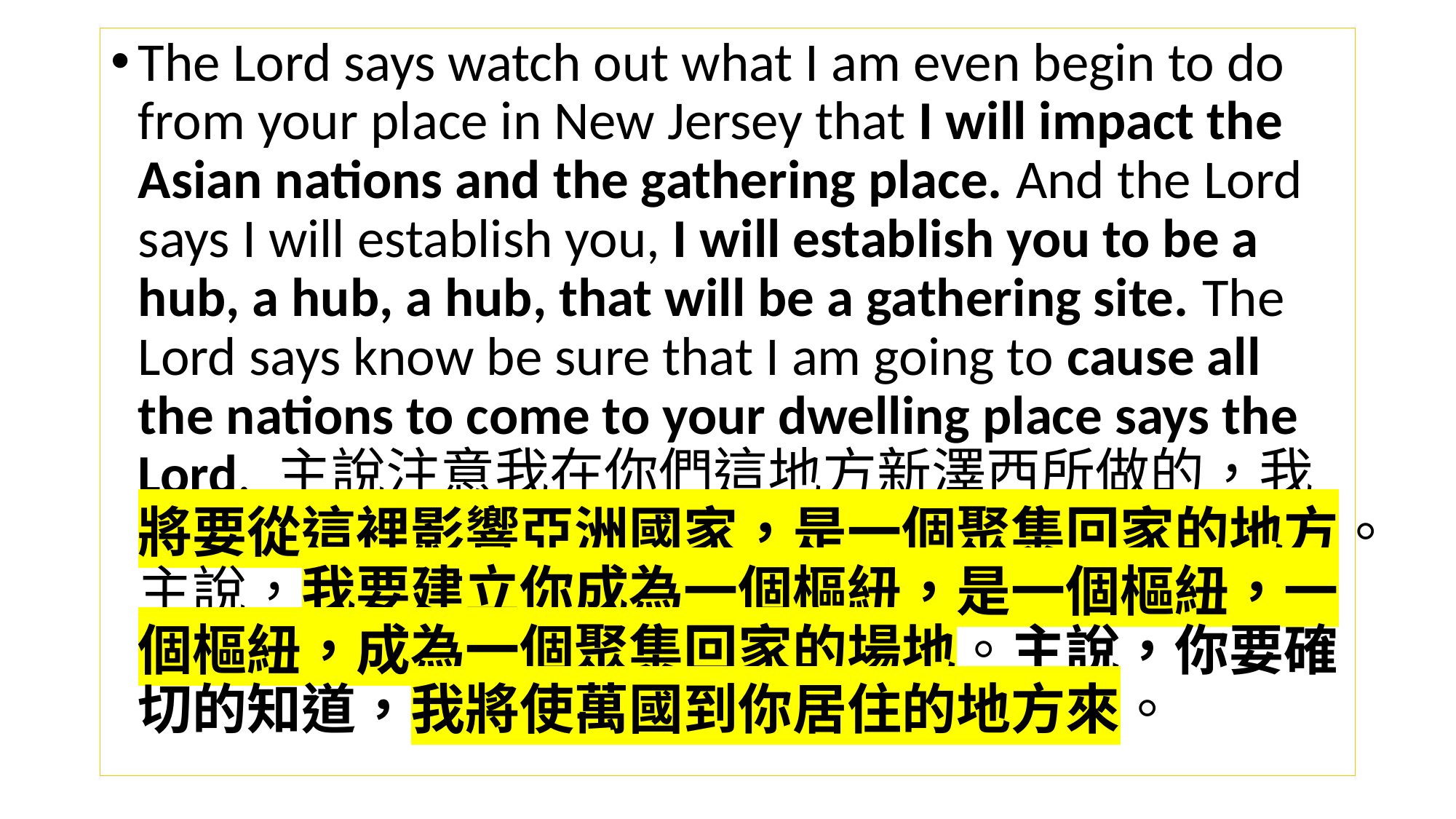

The Lord says watch out what I am even begin to do from your place in New Jersey that I will impact the Asian nations and the gathering place. And the Lord says I will establish you, I will establish you to be a hub, a hub, a hub, that will be a gathering site. The Lord says know be sure that I am going to cause all the nations to come to your dwelling place says the Lord. 主說注意我在你們這地方新澤西所做的，我將要從這裡影響亞洲國家，是一個聚集回家的地方。主說，我要建立你成為一個樞紐，是一個樞紐，一個樞紐，成為一個聚集回家的場地。主說，你要確切的知道，我將使萬國到你居住的地方來。